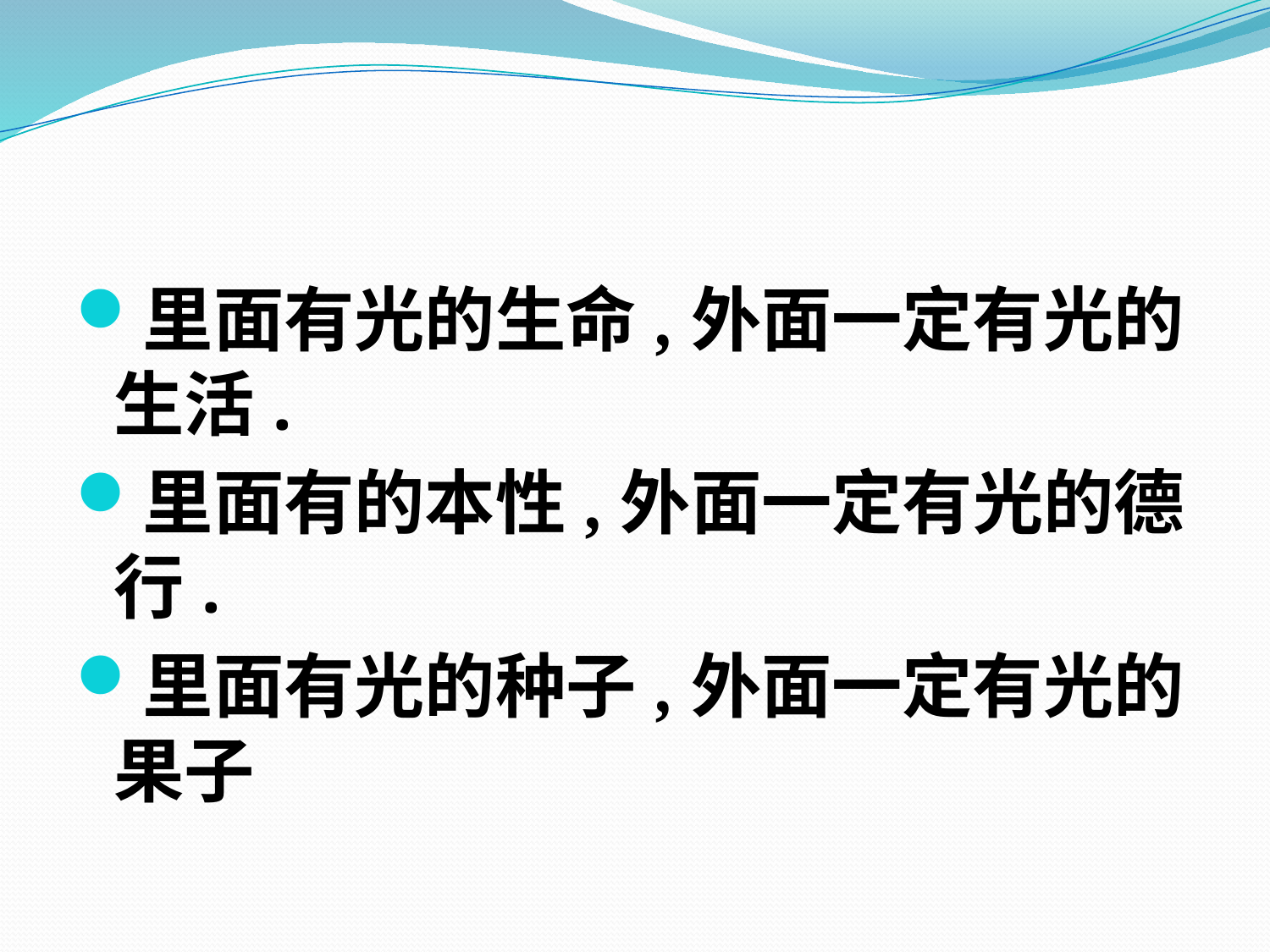

#
里面有光的生命,外面一定有光的生活.
里面有的本性,外面一定有光的德行.
里面有光的种子,外面一定有光的果子